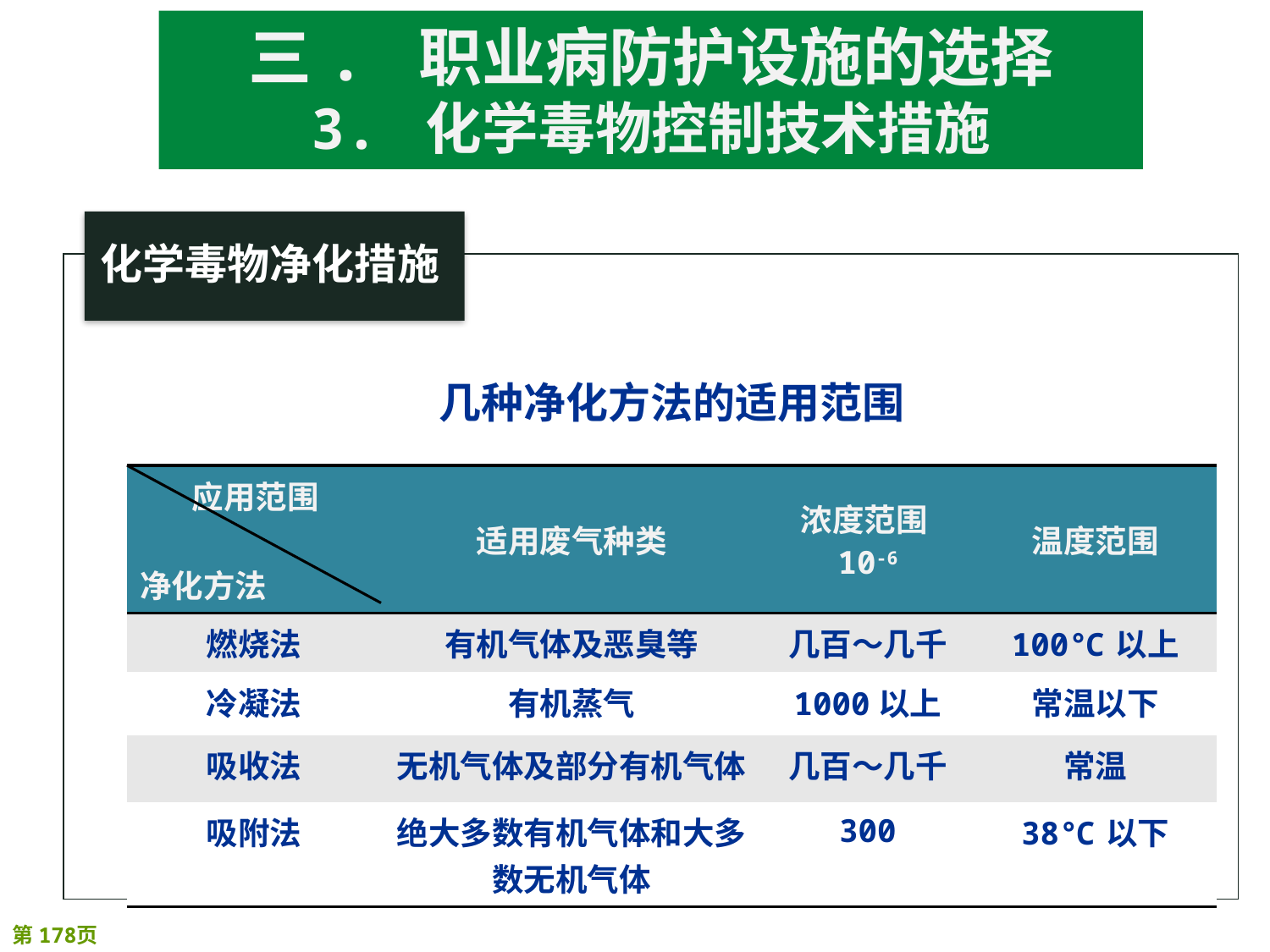

三. 职业病防护设施的选择
3. 化学毒物控制技术措施
化学毒物净化措施

几种净化方法的适用范围
| 应用范围 净化方法 | 适用废气种类 | 浓度范围 10-6 | 温度范围 |
| --- | --- | --- | --- |
| 燃烧法 | 有机气体及恶臭等 | 几百～几千 | 100℃以上 |
| 冷凝法 | 有机蒸气 | 1000以上 | 常温以下 |
| 吸收法 | 无机气体及部分有机气体 | 几百～几千 | 常温 |
| 吸附法 | 绝大多数有机气体和大多数无机气体 | 300 | 38℃以下 |